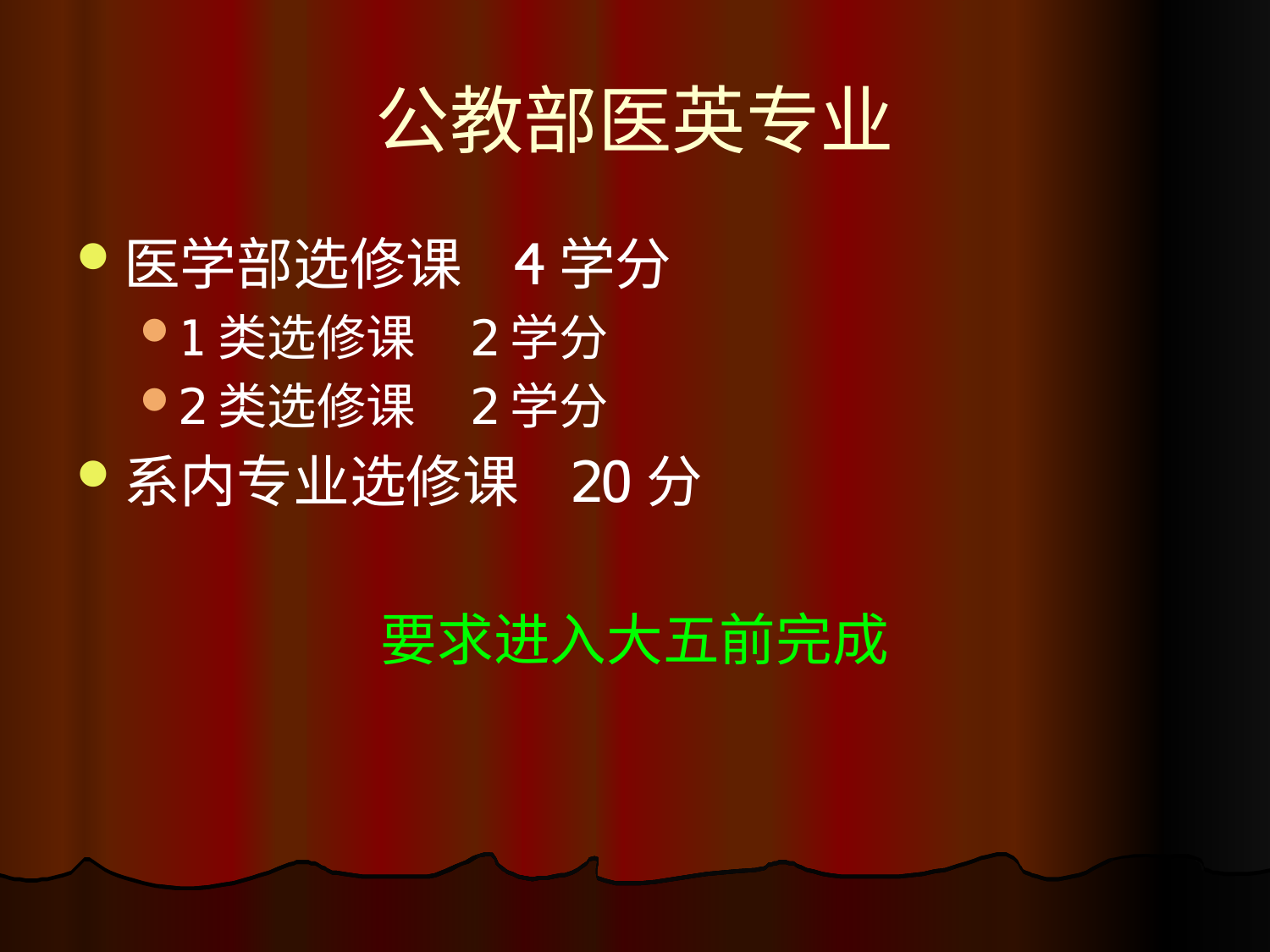

# 公教部医英专业
医学部选修课   4学分
1类选修课    2学分
2类选修课    2学分
系内专业选修课   20分

要求进入大五前完成